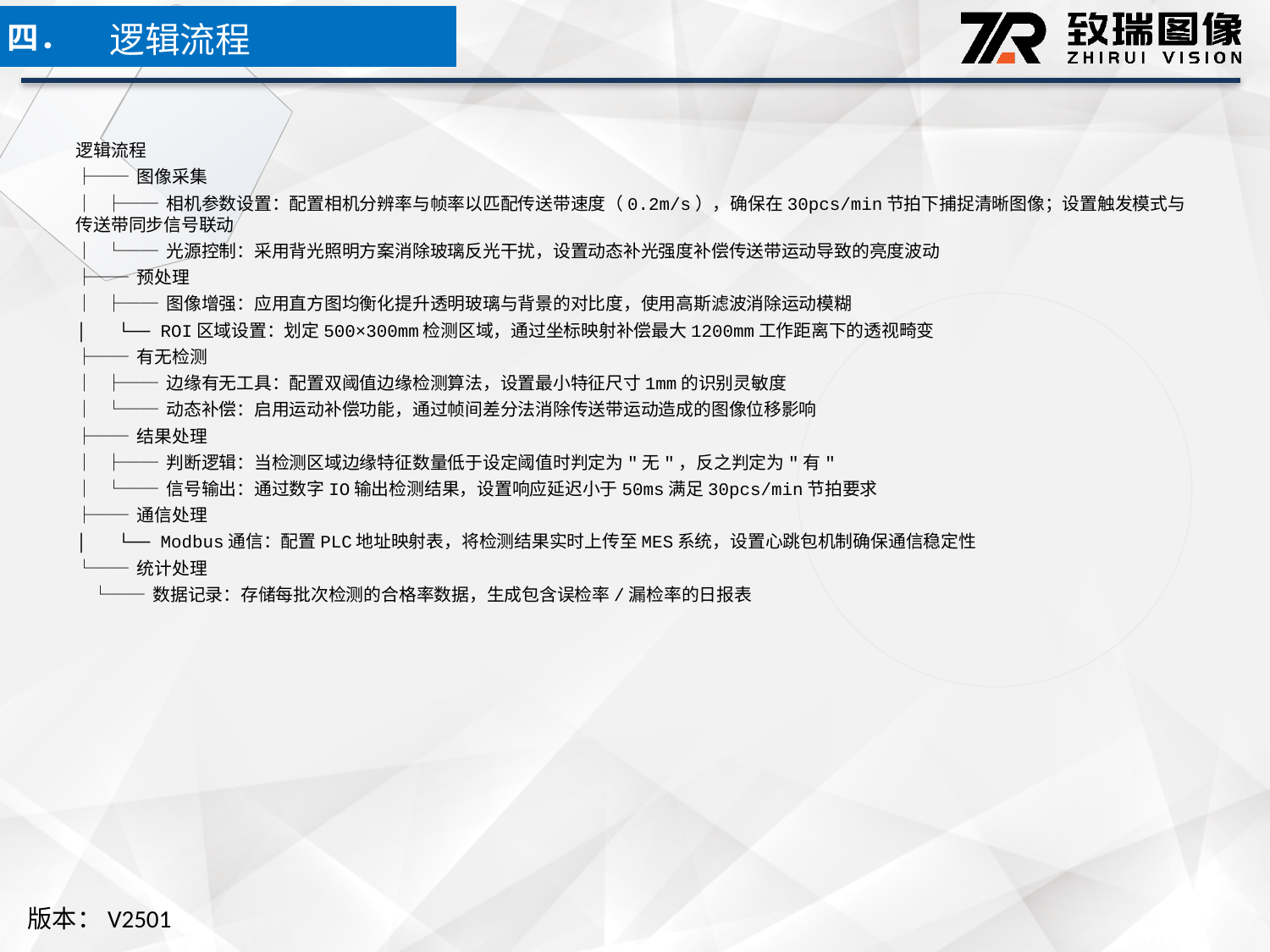

逻辑流程
四．

逻辑流程
├── 图像采集
│   ├── 相机参数设置：配置相机分辨率与帧率以匹配传送带速度（0.2m/s），确保在30pcs/min节拍下捕捉清晰图像；设置触发模式与传送带同步信号联动
│   └── 光源控制：采用背光照明方案消除玻璃反光干扰，设置动态补光强度补偿传送带运动导致的亮度波动
├── 预处理
│   ├── 图像增强：应用直方图均衡化提升透明玻璃与背景的对比度，使用高斯滤波消除运动模糊
│   └── ROI区域设置：划定500×300mm检测区域，通过坐标映射补偿最大1200mm工作距离下的透视畸变
├── 有无检测
│   ├── 边缘有无工具：配置双阈值边缘检测算法，设置最小特征尺寸1mm的识别灵敏度
│   └── 动态补偿：启用运动补偿功能，通过帧间差分法消除传送带运动造成的图像位移影响
├── 结果处理
│   ├── 判断逻辑：当检测区域边缘特征数量低于设定阈值时判定为"无"，反之判定为"有"
│   └── 信号输出：通过数字IO输出检测结果，设置响应延迟小于50ms满足30pcs/min节拍要求
├── 通信处理
│   └── Modbus通信：配置PLC地址映射表，将检测结果实时上传至MES系统，设置心跳包机制确保通信稳定性
└── 统计处理
    └── 数据记录：存储每批次检测的合格率数据，生成包含误检率/漏检率的日报表